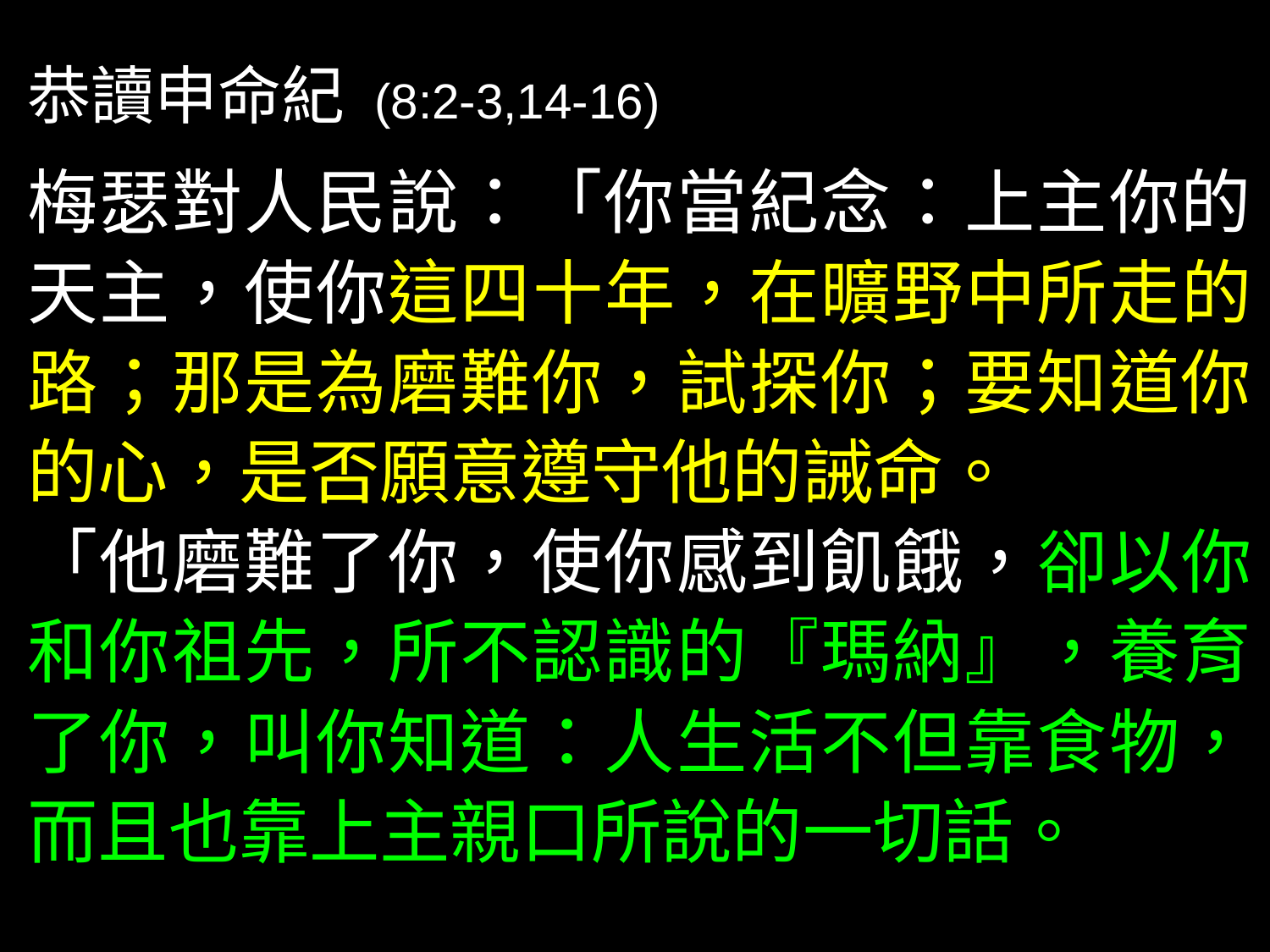

恭讀申命紀 (8:2-3,14-16)
梅瑟對人民說：「你當紀念：上主你的天主，使你這四十年，在曠野中所走的路；那是為磨難你，試探你；要知道你的心，是否願意遵守他的誡命。
「他磨難了你，使你感到飢餓，卻以你和你祖先，所不認識的『瑪納』，養育了你，叫你知道：人生活不但靠食物，而且也靠上主親口所說的一切話。